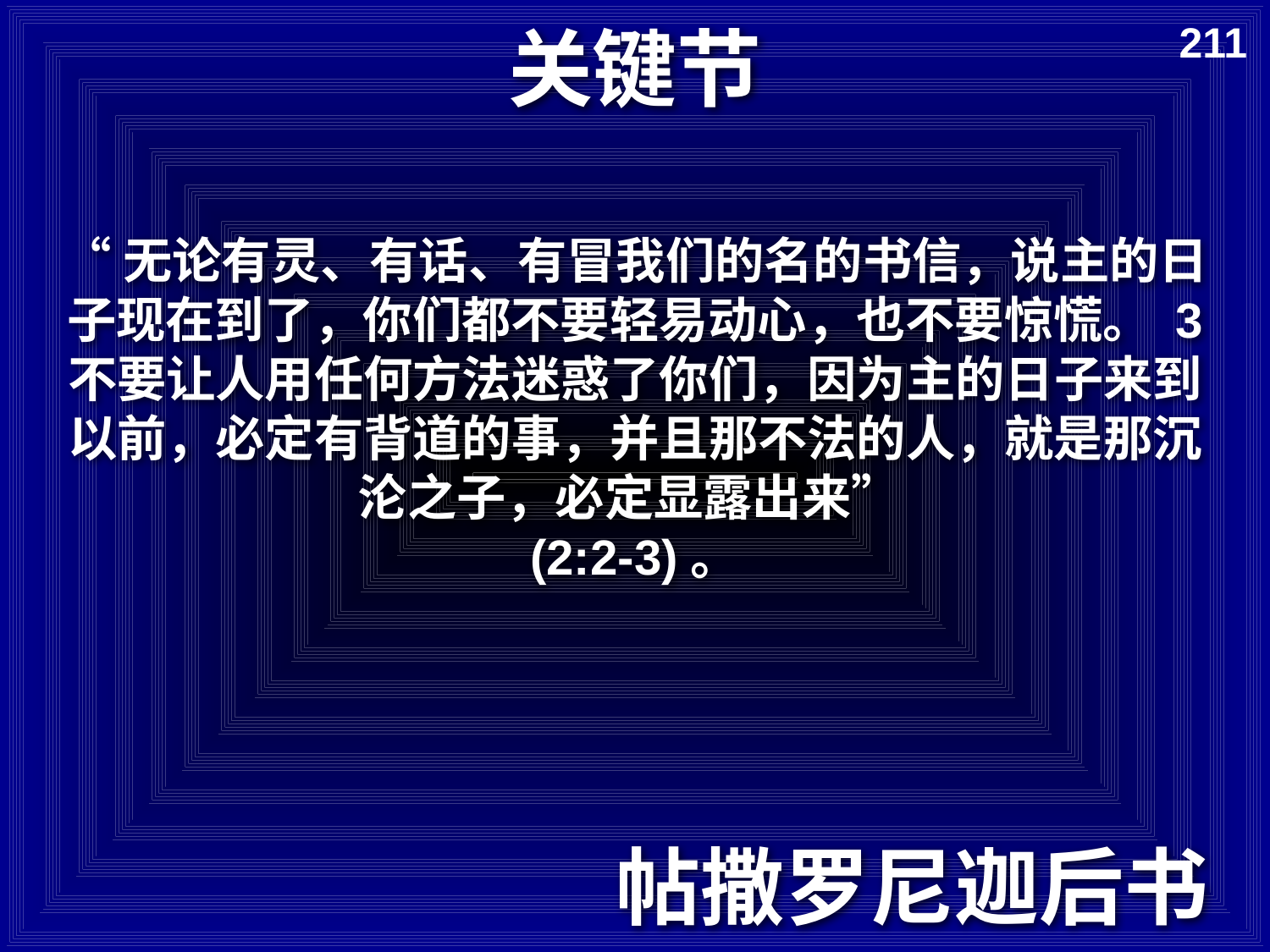

# 关键节
211

“无论有灵、有话、有冒我们的名的书信，说主的日子现在到了，你们都不要轻易动心，也不要惊慌。 3 不要让人用任何方法迷惑了你们，因为主的日子来到以前，必定有背道的事，并且那不法的人，就是那沉沦之子，必定显露出来”
(2:2-3)。
帖撒罗尼迦后书